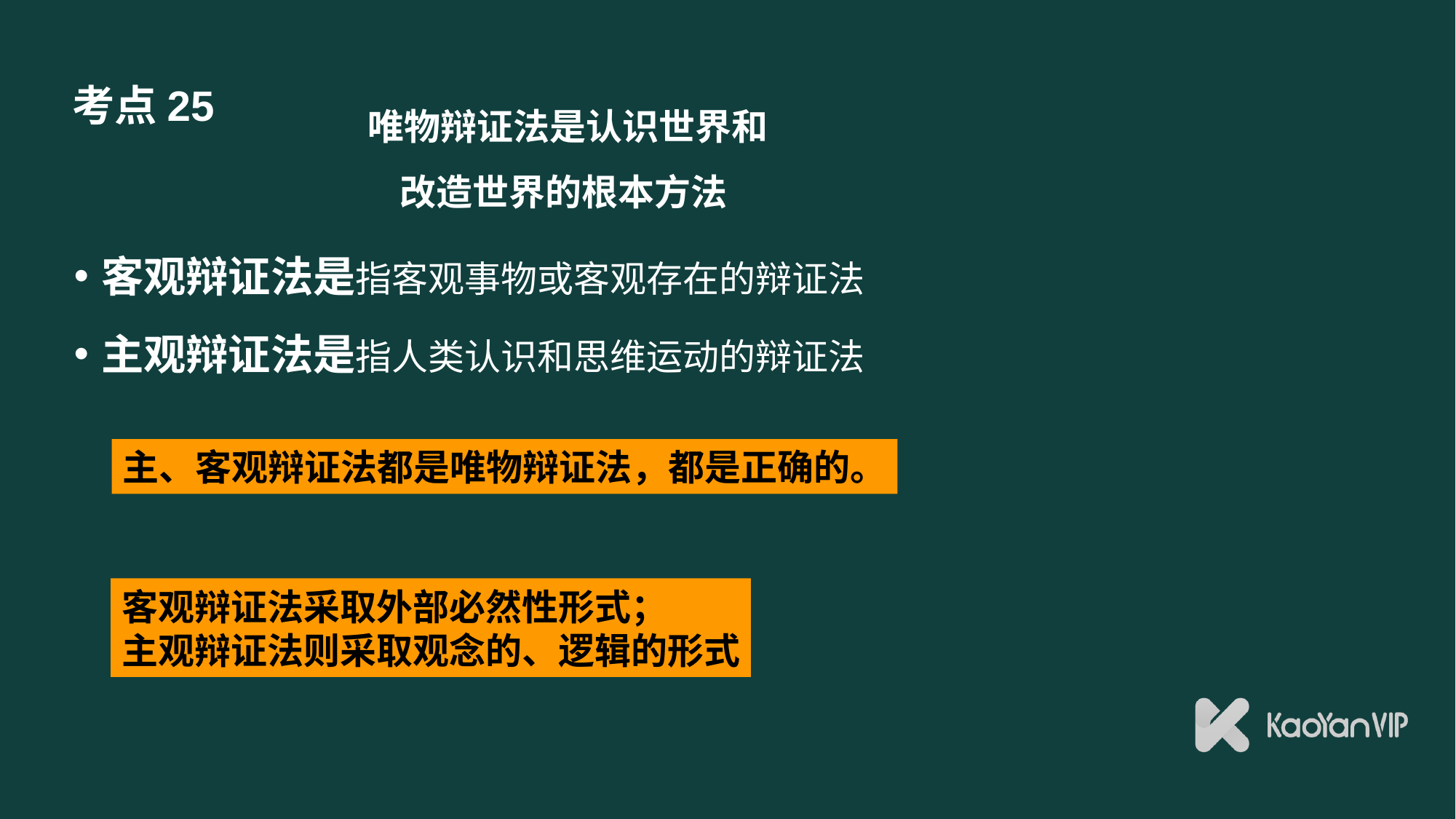

# 唯物辩证法是认识世界和 改造世界的根本方法
考点25
客观辩证法是指客观事物或客观存在的辩证法
主观辩证法是指人类认识和思维运动的辩证法

主、客观辩证法都是唯物辩证法，都是正确的。
客观辩证法采取外部必然性形式；
主观辩证法则采取观念的、逻辑的形式